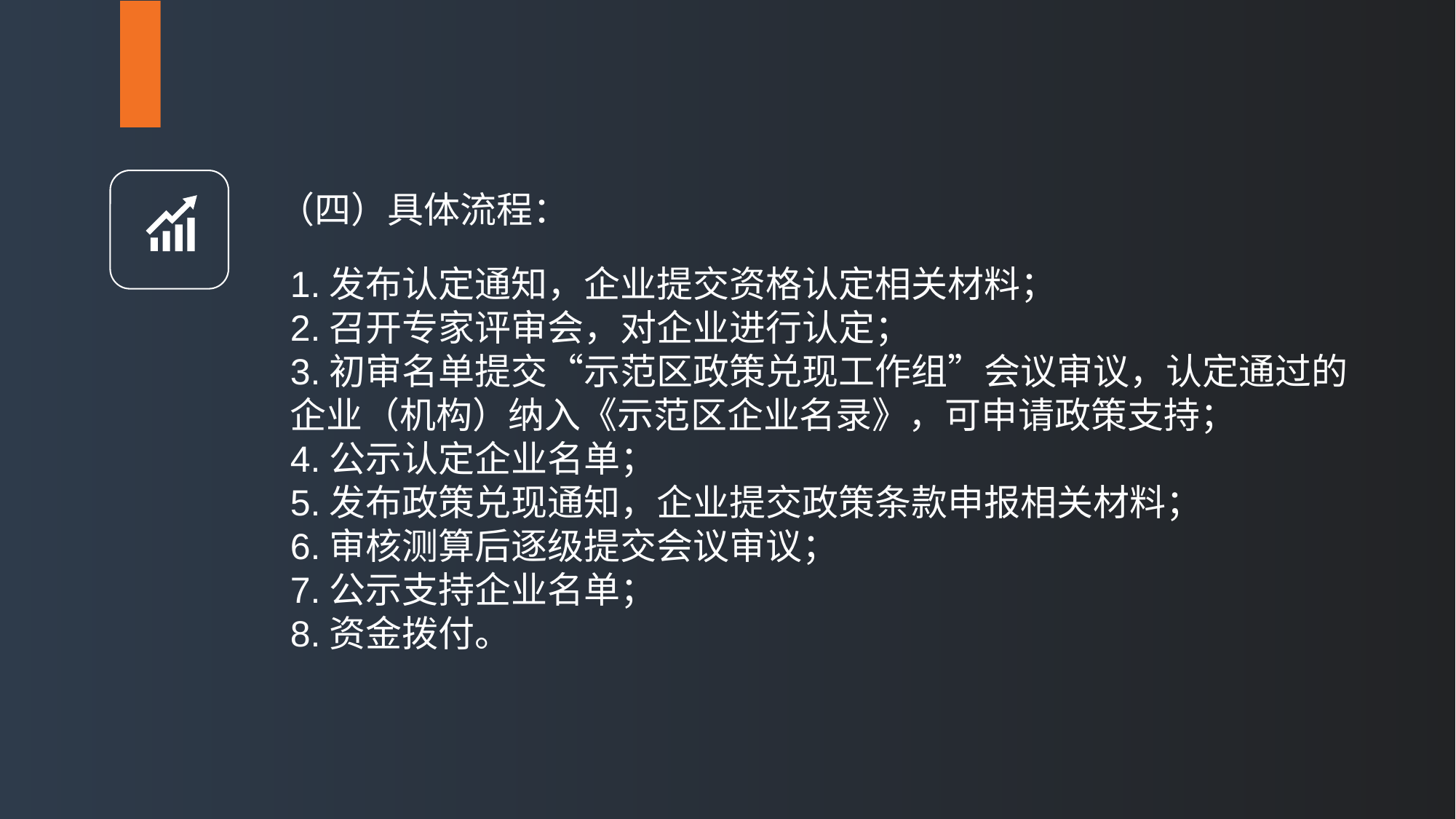

（四）具体流程：

1.发布认定通知，企业提交资格认定相关材料；
2.召开专家评审会，对企业进行认定；
3.初审名单提交“示范区政策兑现工作组”会议审议，认定通过的企业（机构）纳入《示范区企业名录》，可申请政策支持；
4.公示认定企业名单；
5.发布政策兑现通知，企业提交政策条款申报相关材料；
6.审核测算后逐级提交会议审议；
7.公示支持企业名单；
8.资金拨付。